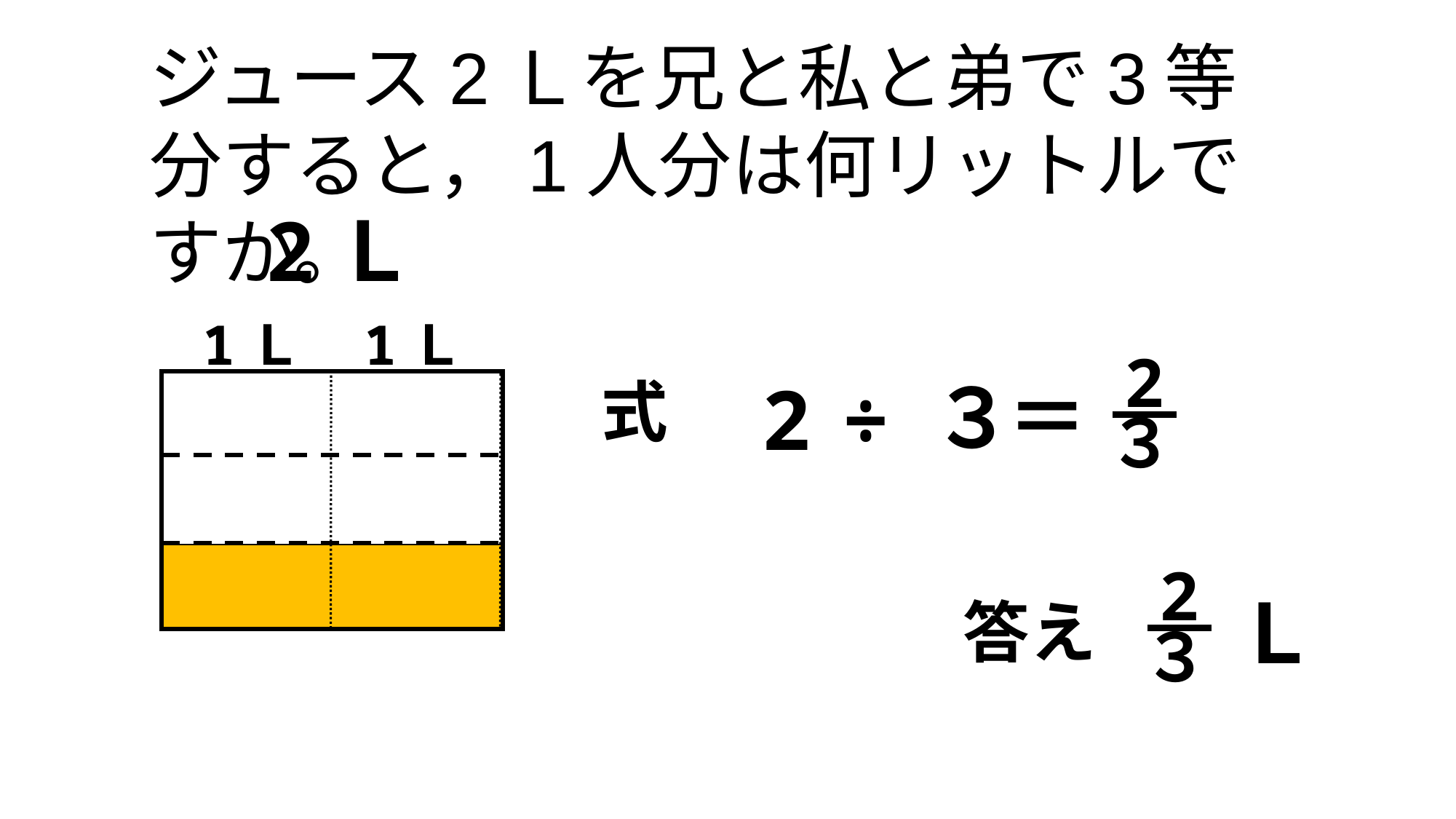

ジュース2Ｌを兄と私と弟で3等分すると，1人分は何リットルですか。
2Ｌ
1Ｌ
1Ｌ
2
３

３
＝
2
÷
式

2
３
　Ｌ
答え